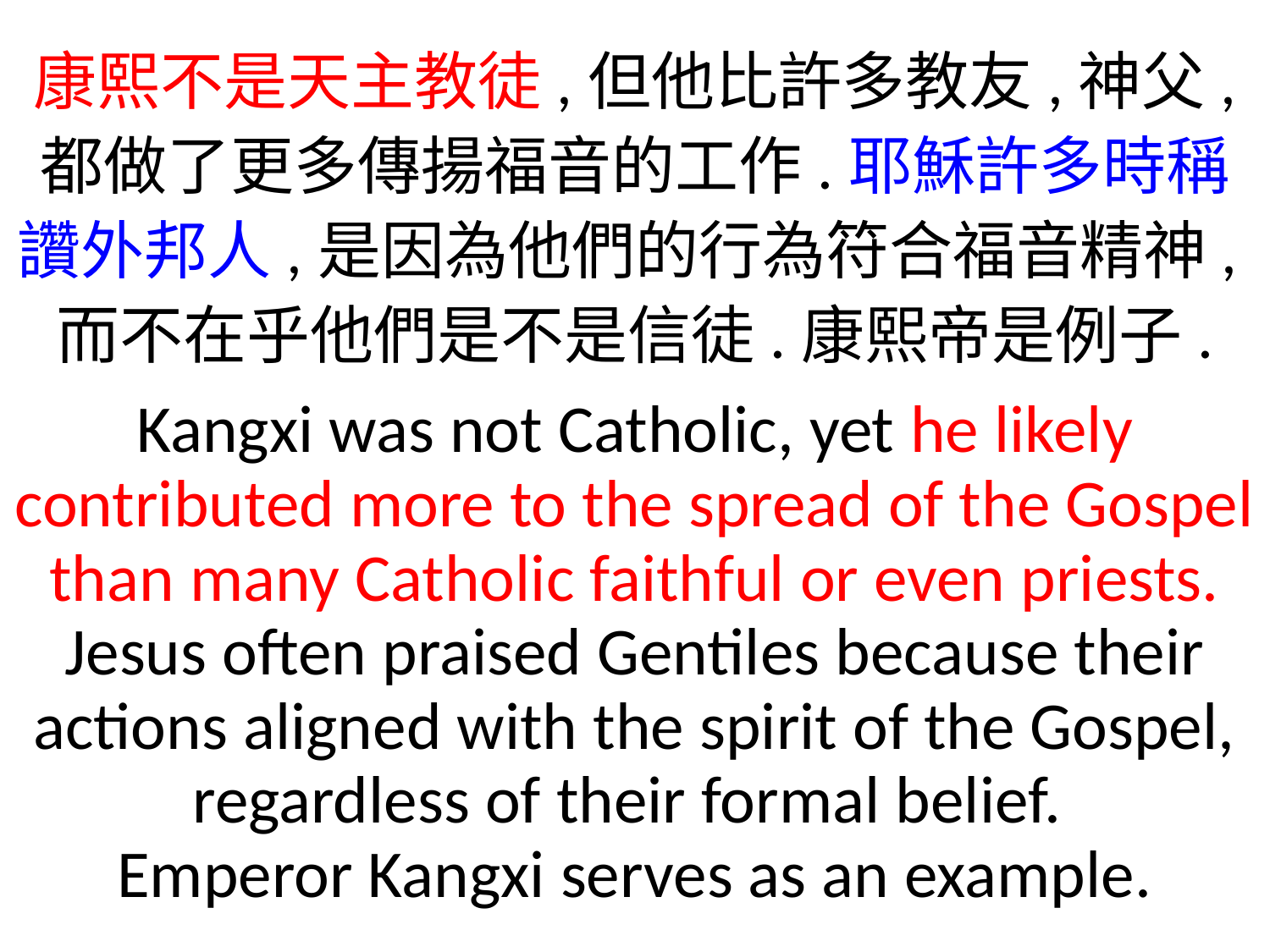

康熙不是天主教徒,但他比許多教友,神父,
都做了更多傳揚福音的工作.耶穌許多時稱讚外邦人,是因為他們的行為符合福音精神,而不在乎他們是不是信徒.康熙帝是例子.
Kangxi was not Catholic, yet he likely contributed more to the spread of the Gospel than many Catholic faithful or even priests. Jesus often praised Gentiles because their actions aligned with the spirit of the Gospel, regardless of their formal belief.
Emperor Kangxi serves as an example.